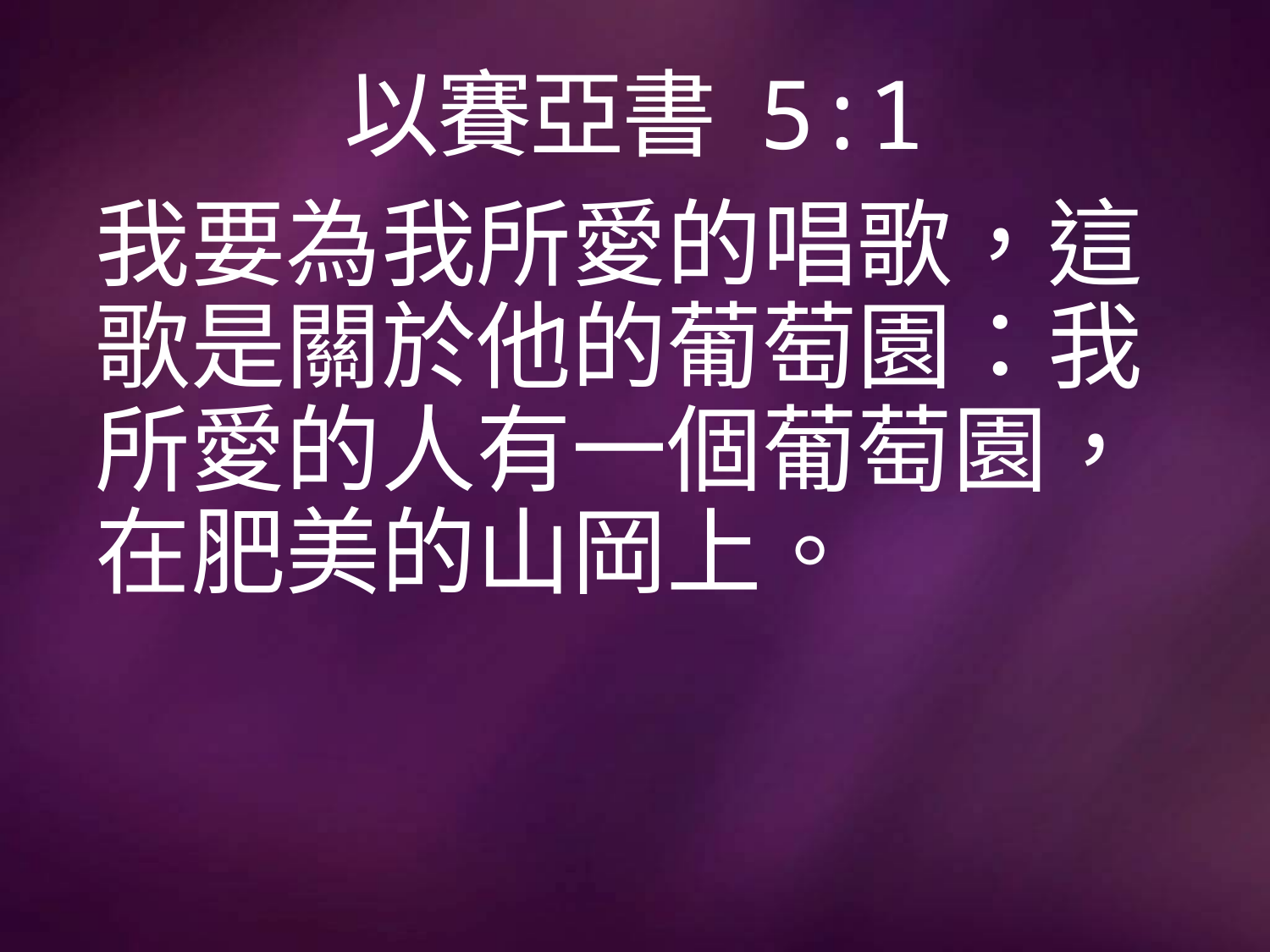

# 以賽亞書 5:1
我要為我所愛的唱歌，這歌是關於他的葡萄園：我所愛的人有一個葡萄園，在肥美的山岡上。